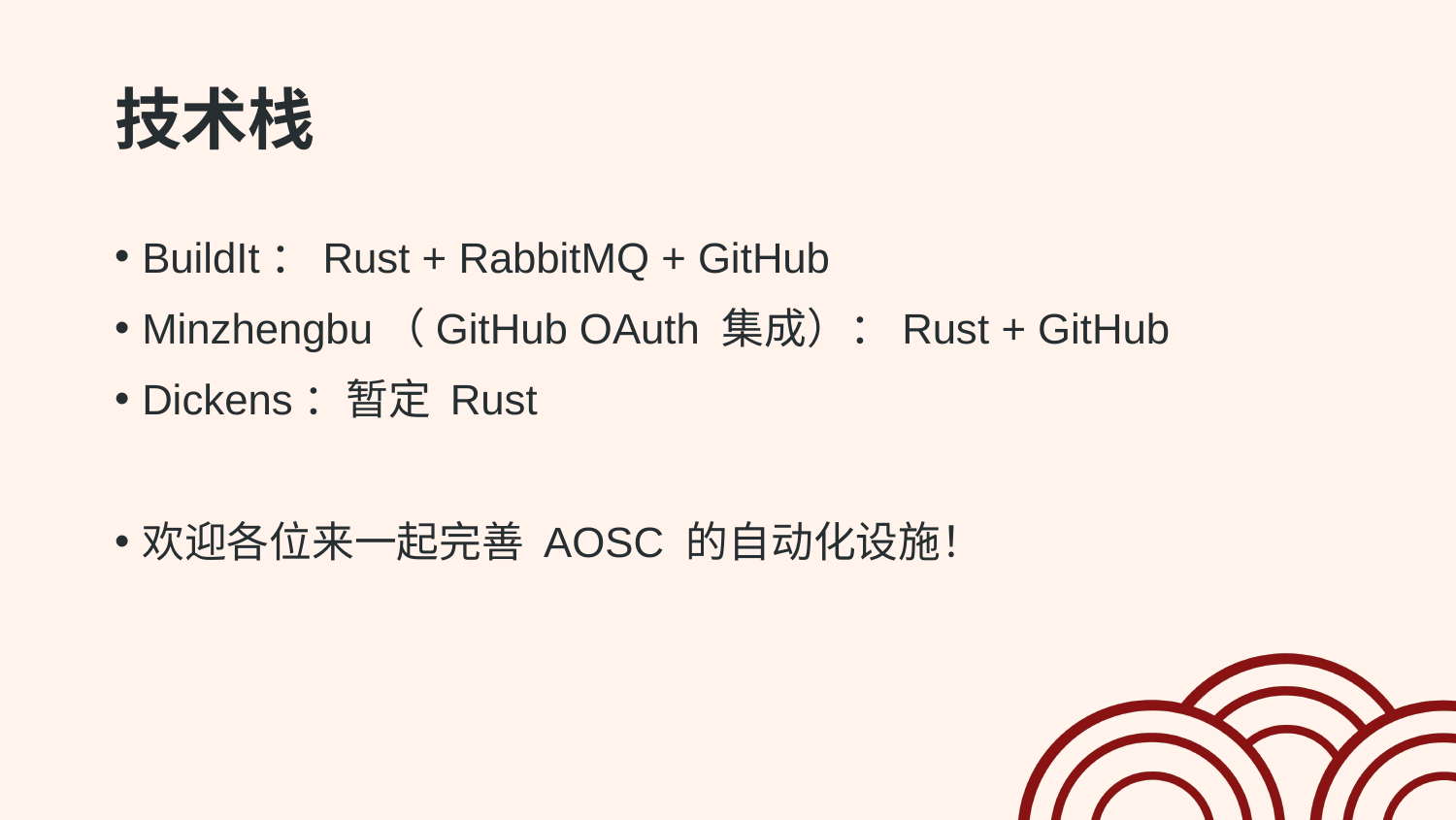

# 技术栈
BuildIt：Rust + RabbitMQ + GitHub
Minzhengbu（GitHub OAuth 集成）：Rust + GitHub
Dickens：暂定 Rust

欢迎各位来一起完善 AOSC 的自动化设施！